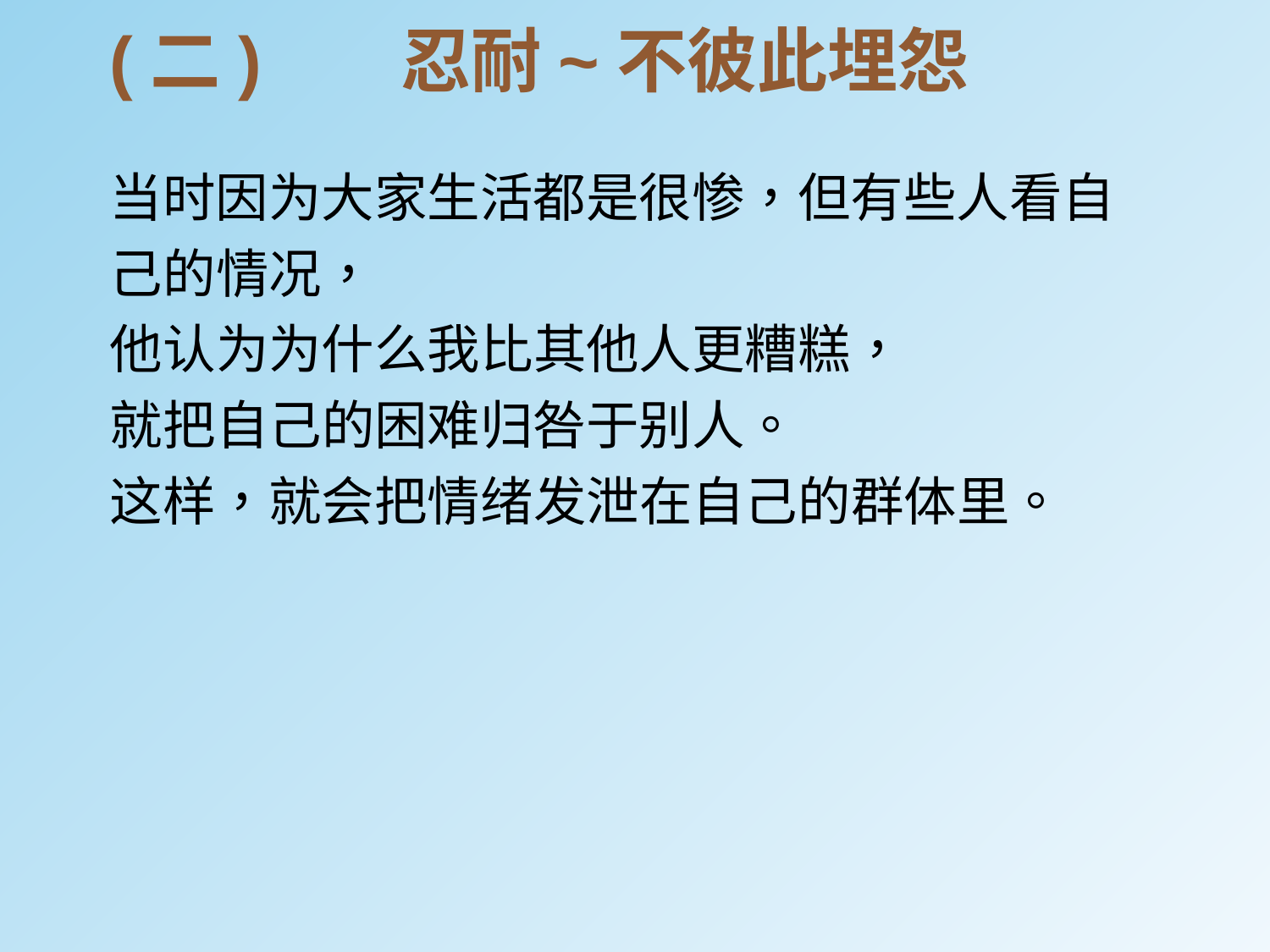

(二)	 忍耐~不彼此埋怨
当时因为大家生活都是很惨，但有些人看自己的情况，
他认为为什么我比其他人更糟糕，
就把自己的困难归咎于别人。
这样，就会把情绪发泄在自己的群体里。